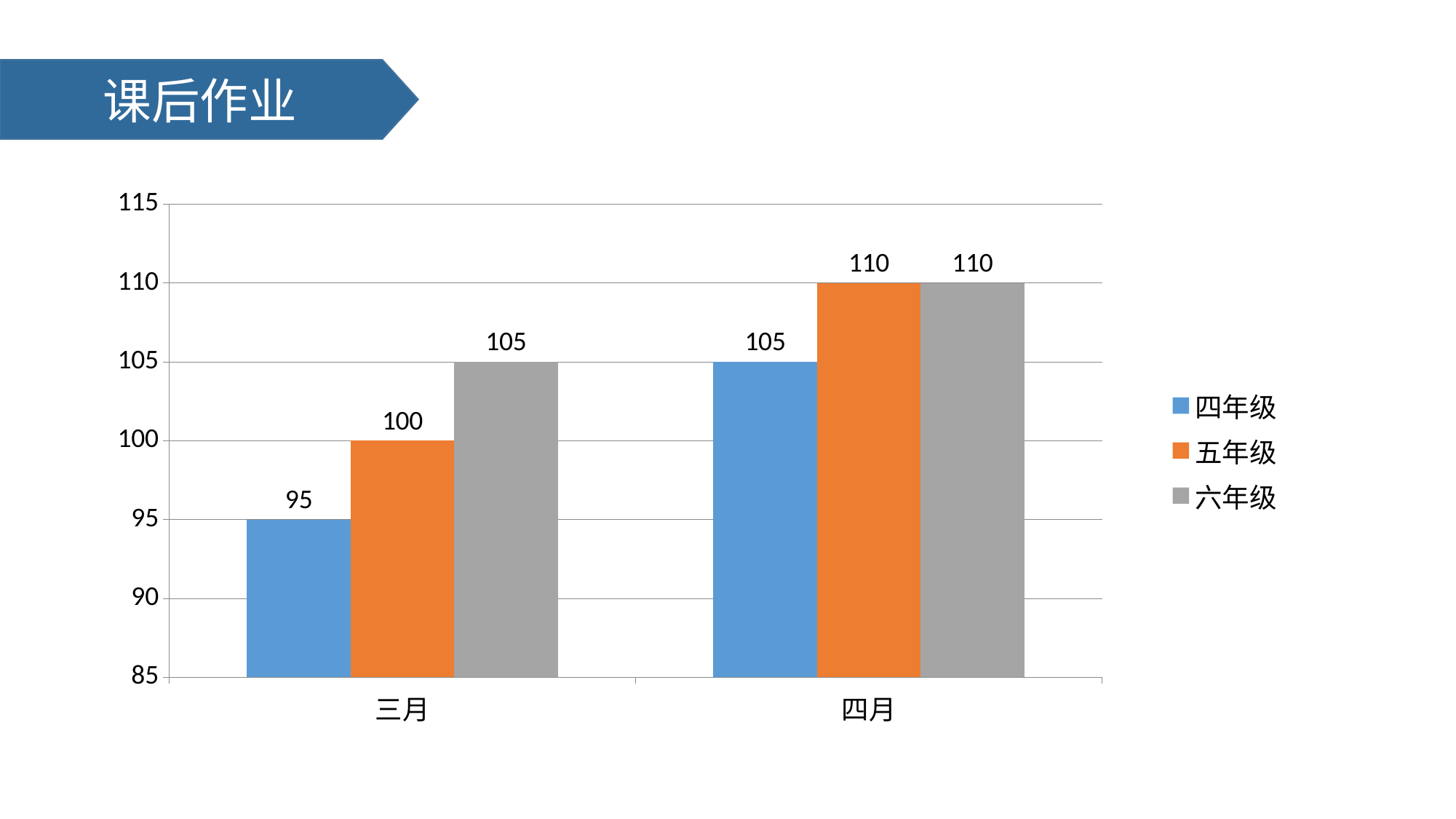

课后作业

### Chart

| Category | 四年级 | 五年级 | 六年级 |
|---|---|---|---|
| 三月 | 95.0 | 100.0 | 105.0 |
| 四月 | 105.0 | 110.0 | 110.0 |